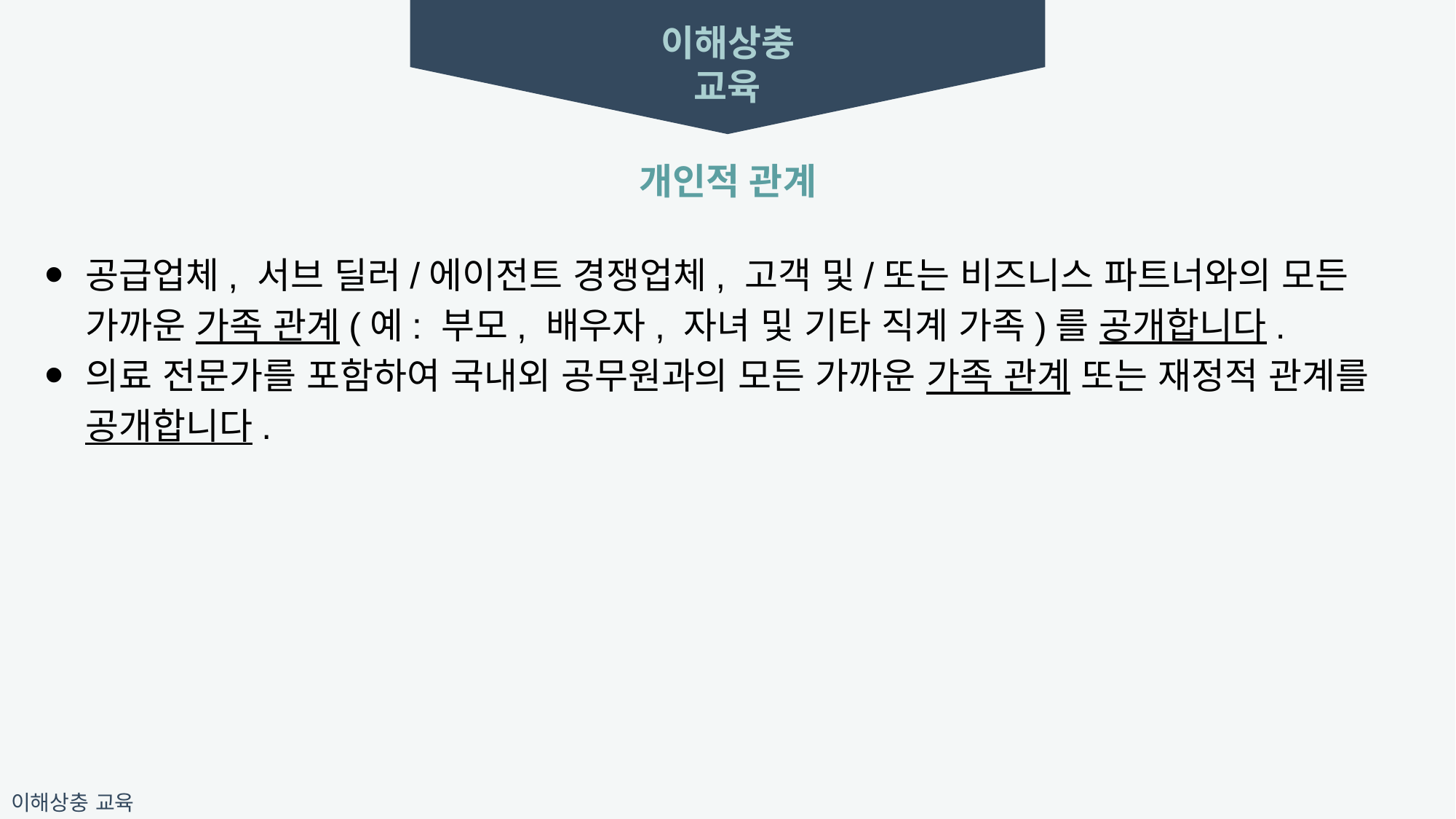

이해상충
교육
개인적 관계
공급업체, 서브 딜러/에이전트 경쟁업체, 고객 및/또는 비즈니스 파트너와의 모든 가까운 가족 관계(예: 부모, 배우자, 자녀 및 기타 직계 가족)를 공개합니다.
의료 전문가를 포함하여 국내외 공무원과의 모든 가까운 가족 관계 또는 재정적 관계를 공개합니다.